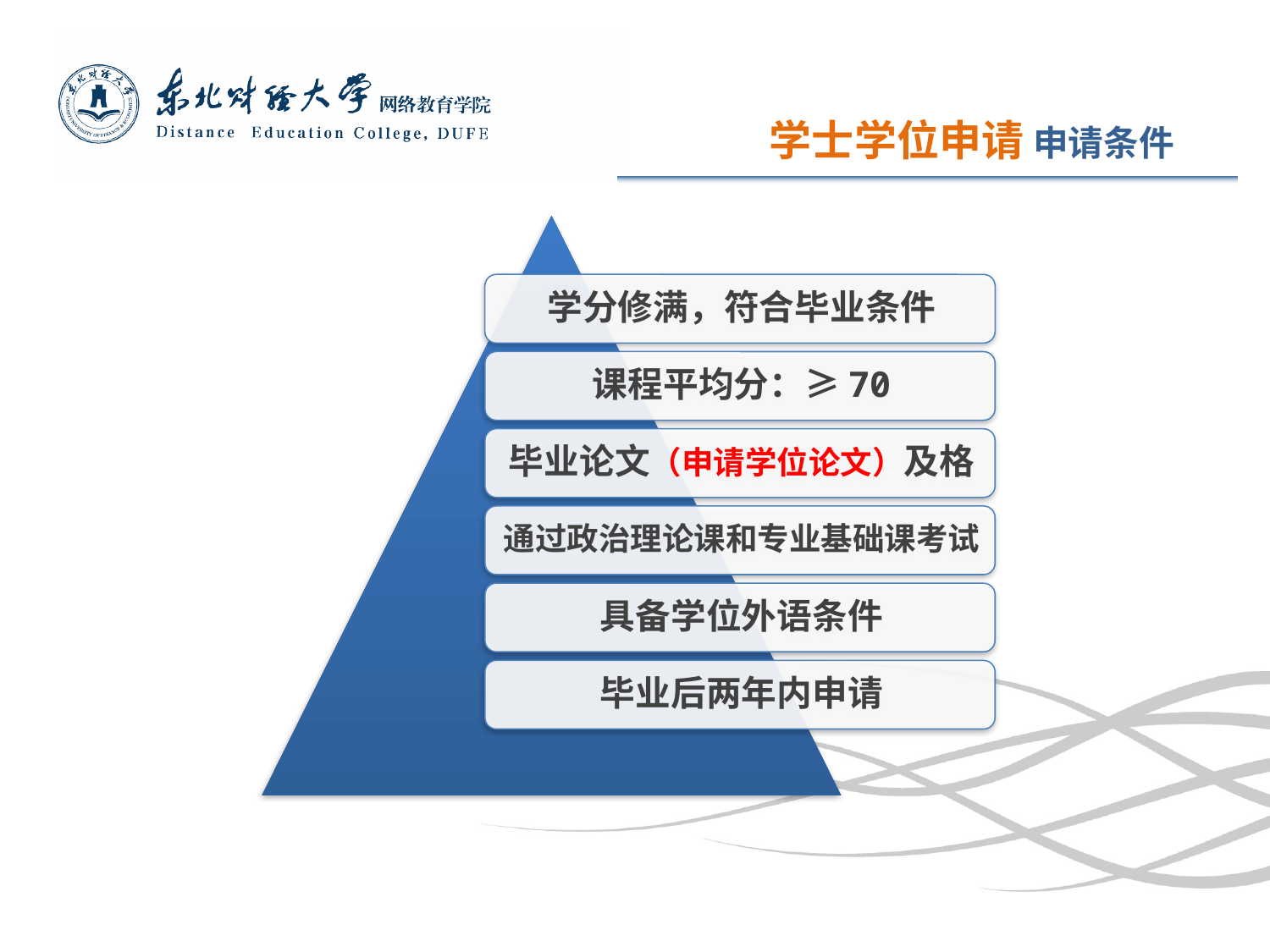

学士学位申请 申请条件

学分修满，符合毕业条件
课程平均分：≥70
毕业论文（申请学位论文）及格
通过政治理论课和专业基础课考试
具备学位外语条件
毕业后两年内申请